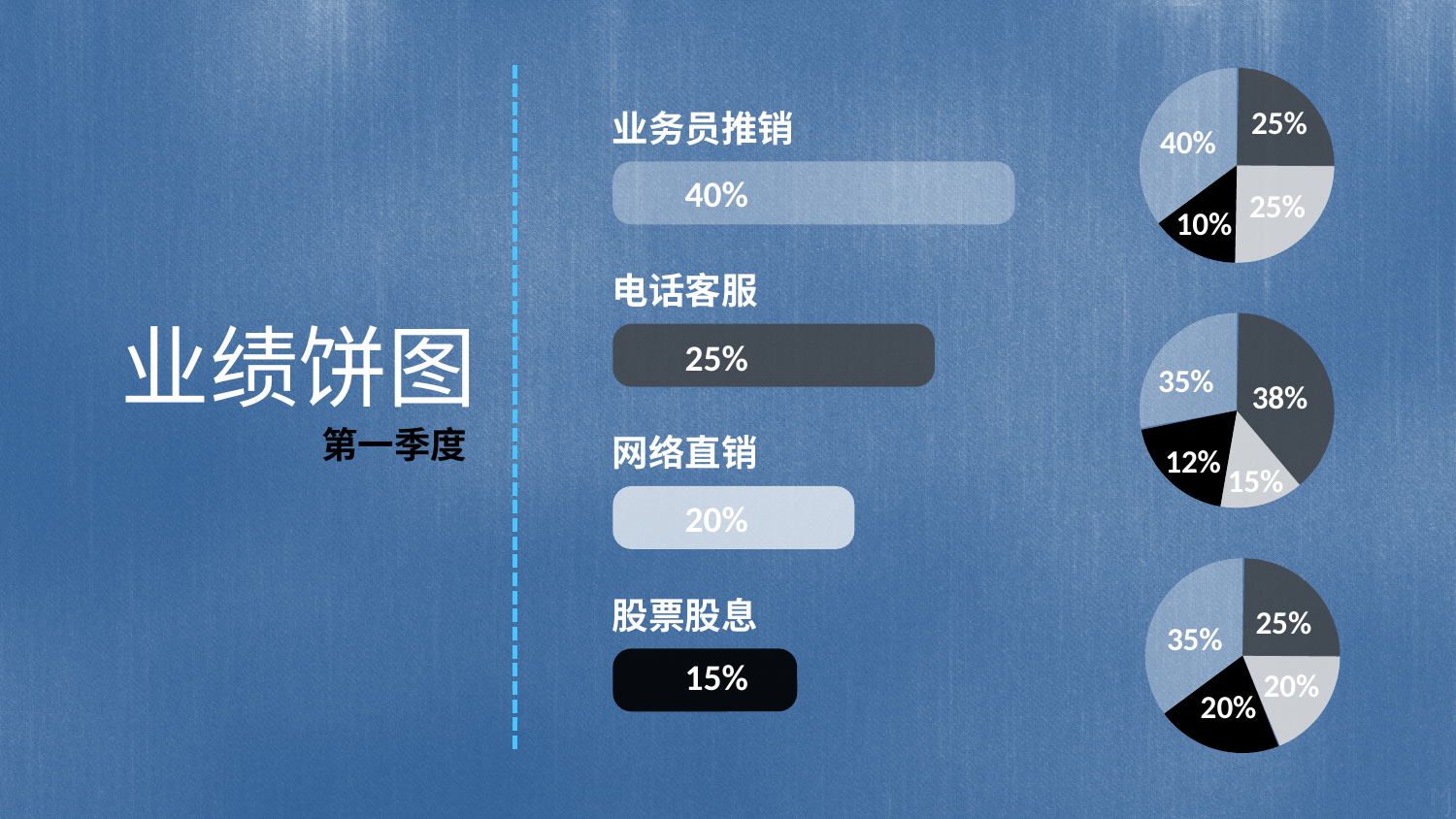

25%
40%
25%
10%
业务员推销

40%
电话客服
业绩饼图

35%
38%
12%
15%

25%
第一季度
网络直销

20%

25%
35%
20%
20%
股票股息
15%